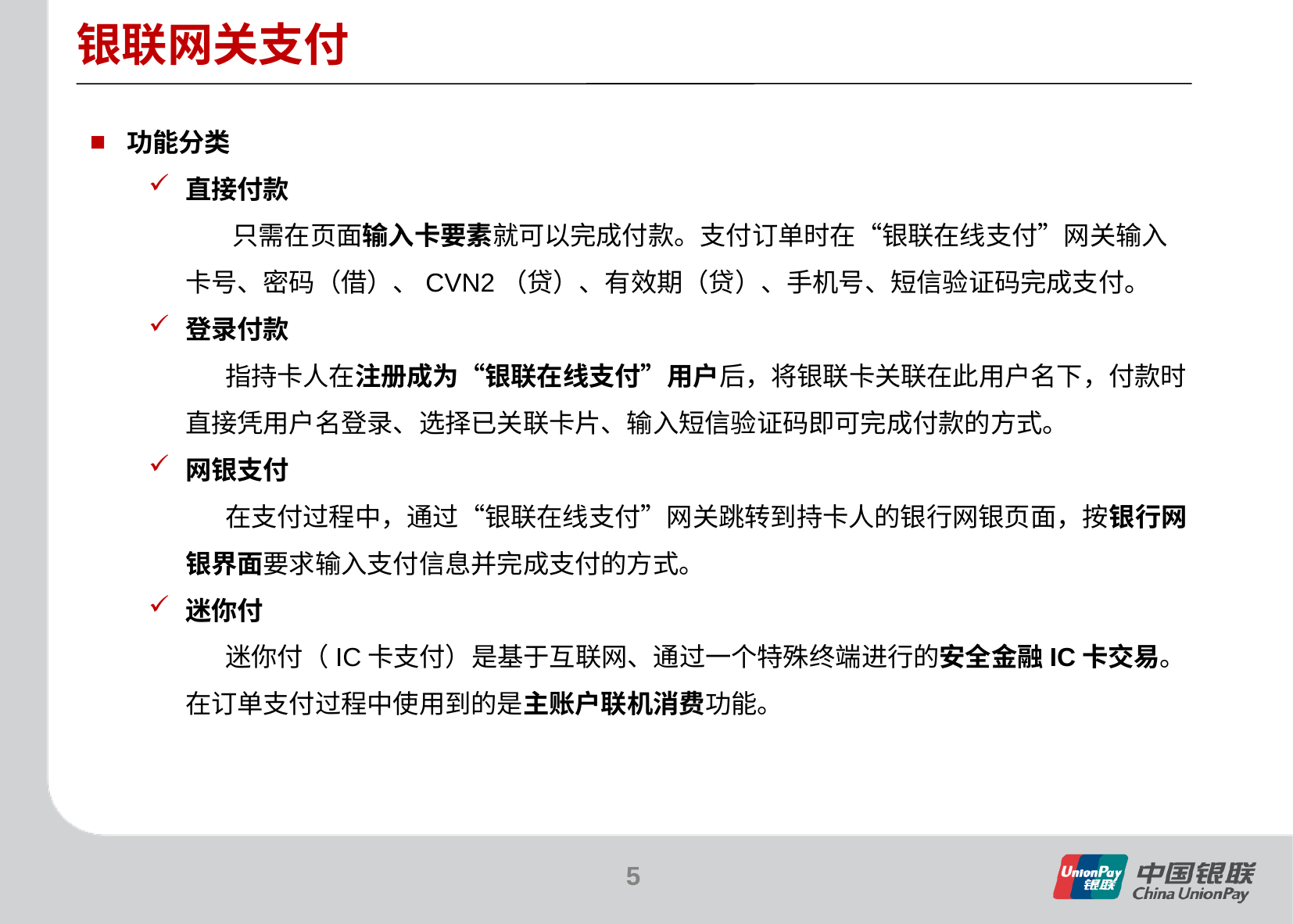

银联网关支付

功能分类
直接付款
	       只需在页面输入卡要素就可以完成付款。支付订单时在“银联在线支付”网关输入卡号、密码（借）、CVN2（贷）、有效期（贷）、手机号、短信验证码完成支付。
登录付款
            指持卡人在注册成为“银联在线支付”用户后，将银联卡关联在此用户名下，付款时直接凭用户名登录、选择已关联卡片、输入短信验证码即可完成付款的方式。
网银支付
            在支付过程中，通过“银联在线支付”网关跳转到持卡人的银行网银页面，按银行网银界面要求输入支付信息并完成支付的方式。
迷你付
            迷你付（IC卡支付）是基于互联网、通过一个特殊终端进行的安全金融IC卡交易。在订单支付过程中使用到的是主账户联机消费功能。